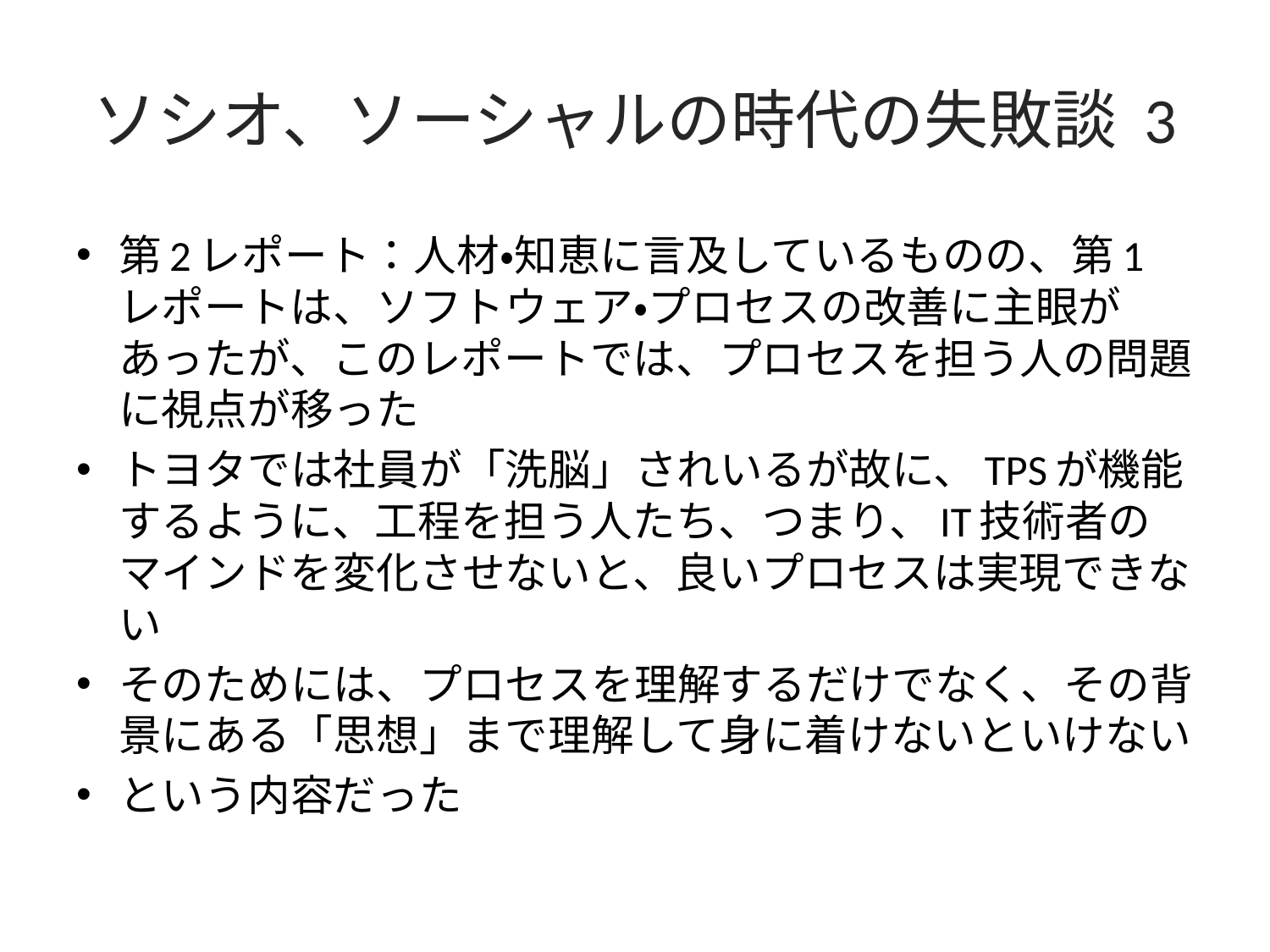

# ソシオ、ソーシャルの時代の失敗談 3
第2レポート：人材・知恵に言及しているものの、第1レポートは、ソフトウェア・プロセスの改善に主眼があったが、このレポートでは、プロセスを担う人の問題に視点が移った
トヨタでは社員が「洗脳」されいるが故に、TPSが機能するように、工程を担う人たち、つまり、IT技術者のマインドを変化させないと、良いプロセスは実現できない
そのためには、プロセスを理解するだけでなく、その背景にある「思想」まで理解して身に着けないといけない
という内容だった